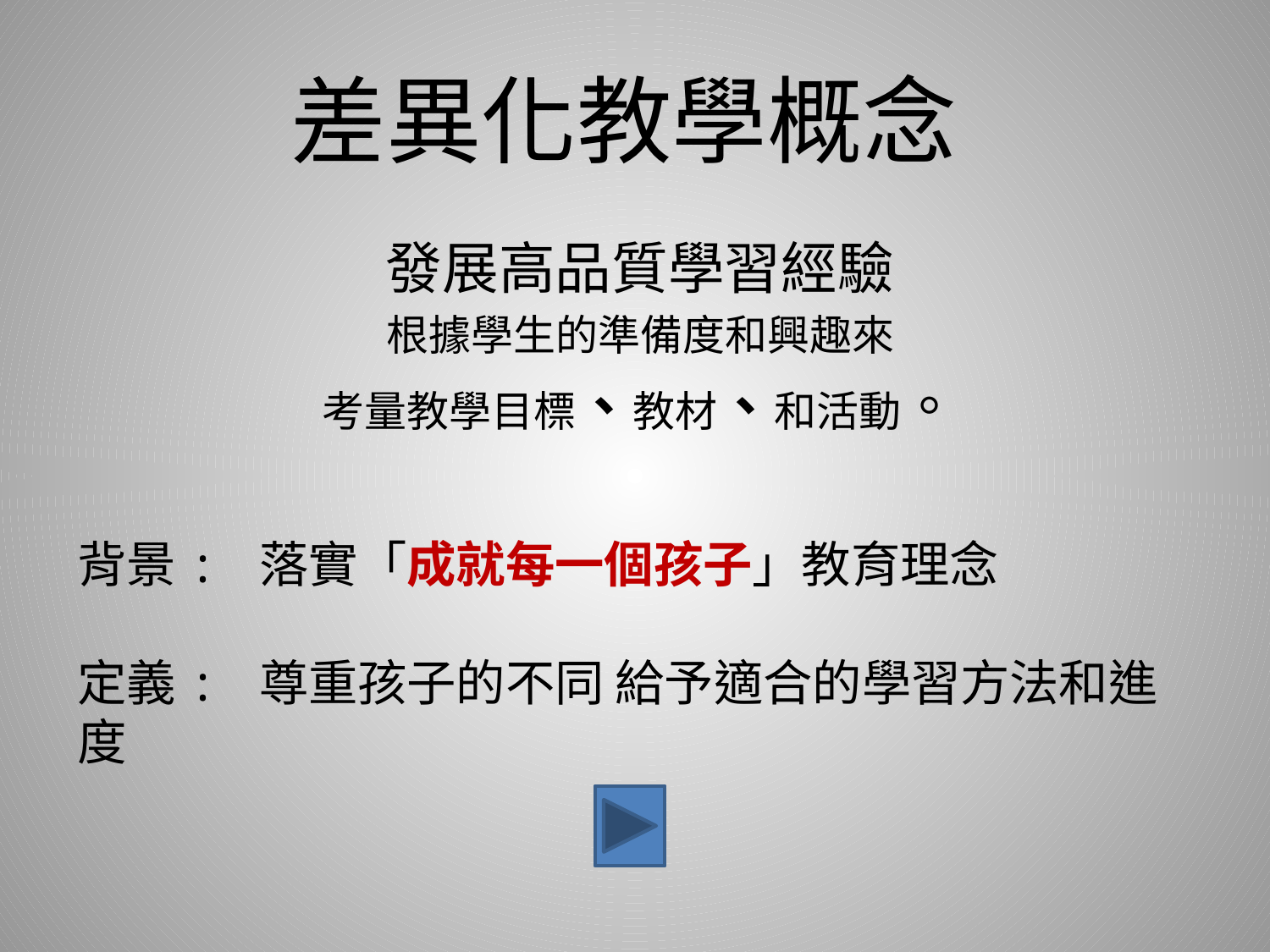

# 差異化教學概念
發展高品質學習經驗
根據學生的準備度和興趣來
考量教學目標、教材、和活動。
背景: 落實「成就每一個孩子」教育理念

定義: 尊重孩子的不同 給予適合的學習方法和進度